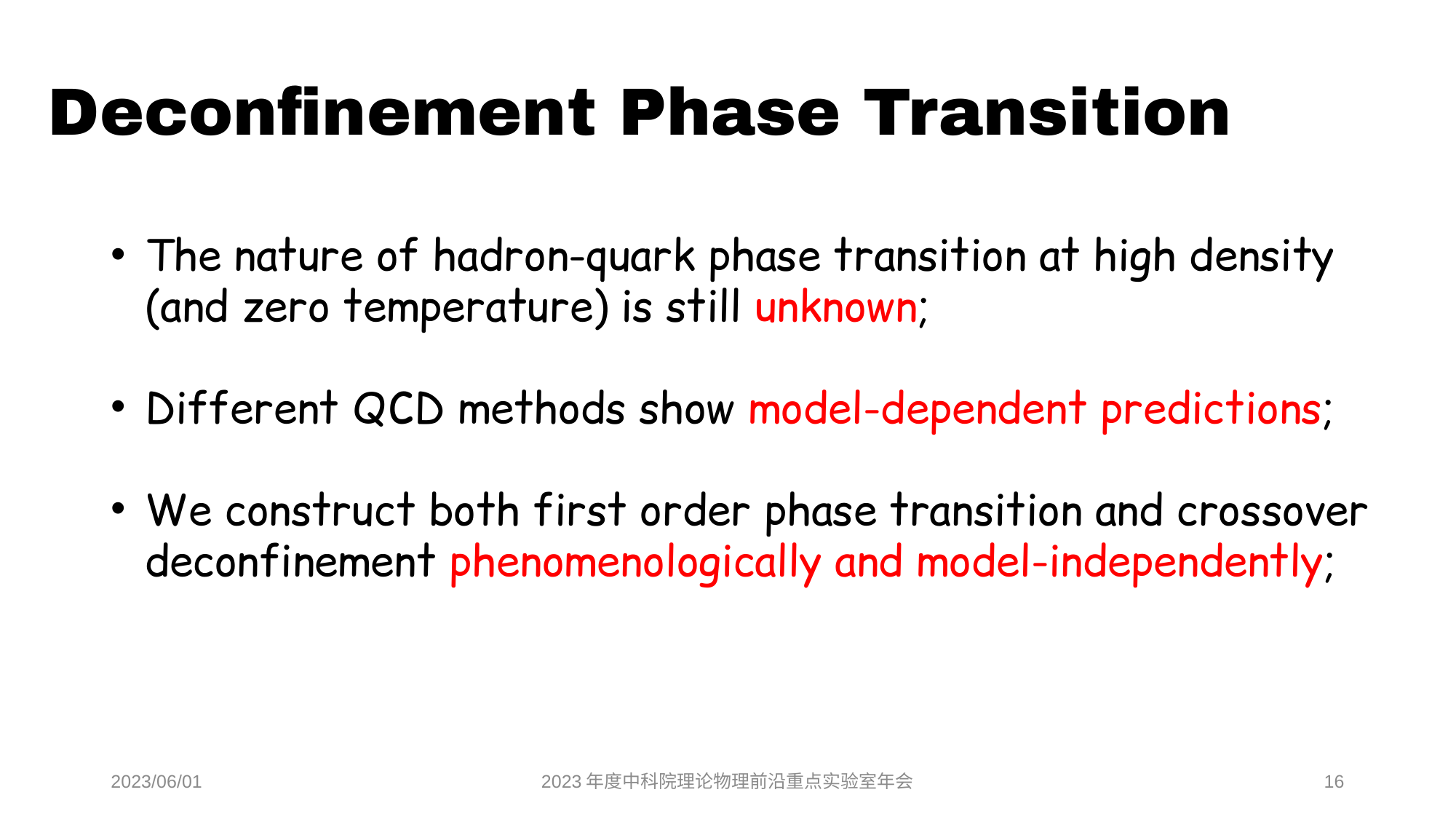

Deconfinement Phase Transition
The nature of hadron-quark phase transition at high density (and zero temperature) is still unknown;

Different QCD methods show model-dependent predictions;

We construct both first order phase transition and crossover deconfinement phenomenologically and model-independently;
2023/06/01
2023年度中科院理论物理前沿重点实验室年会
16